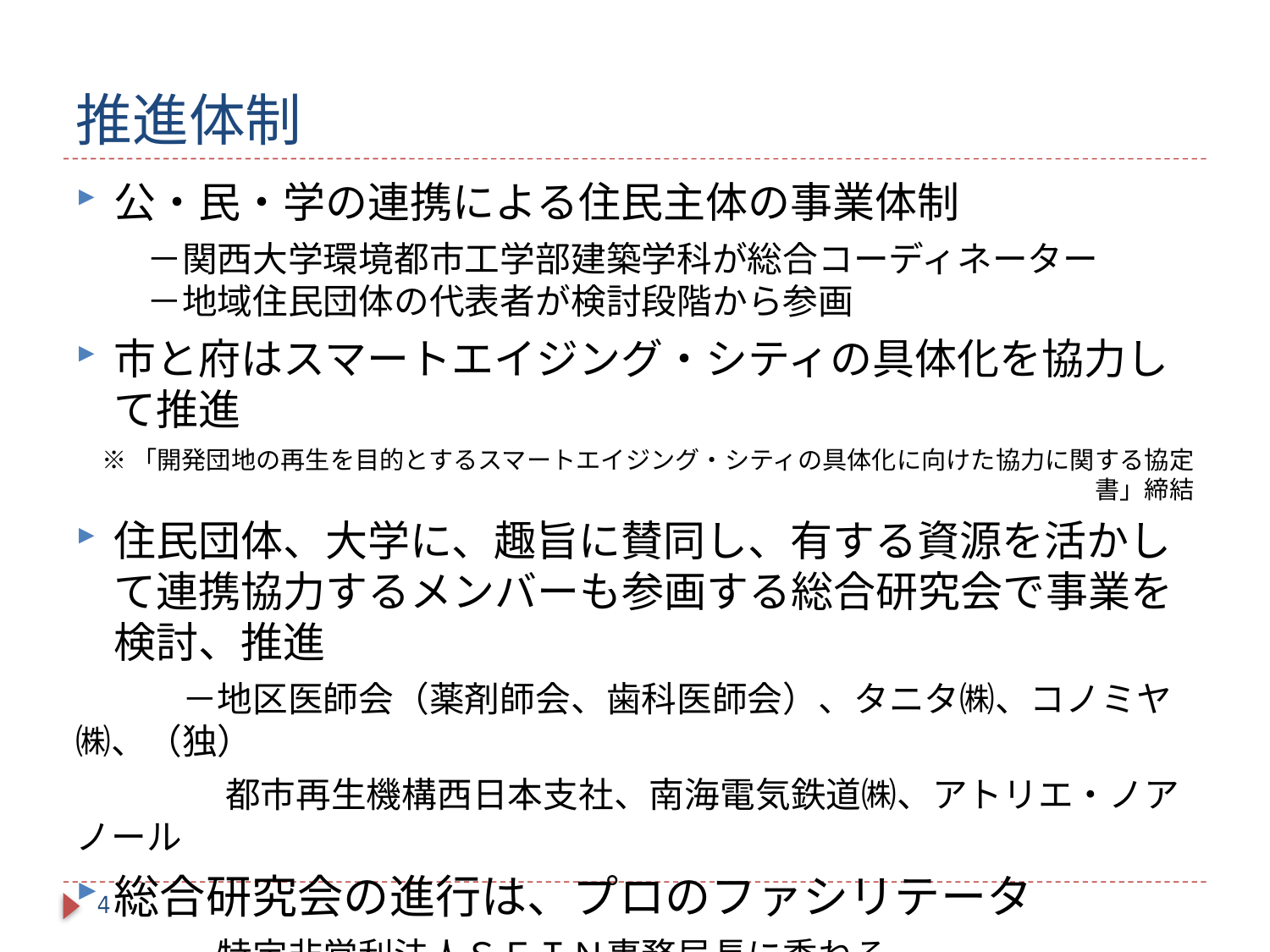

# 推進体制
公・民・学の連携による住民主体の事業体制
　　－関西大学環境都市工学部建築学科が総合コーディネーター
　　－地域住民団体の代表者が検討段階から参画
市と府はスマートエイジング・シティの具体化を協力して推進
※「開発団地の再生を目的とするスマートエイジング・シティの具体化に向けた協力に関する協定書」締結
住民団体、大学に、趣旨に賛同し、有する資源を活かして連携協力するメンバーも参画する総合研究会で事業を検討、推進
　　　－地区医師会（薬剤師会、歯科医師会）、タニタ㈱、コノミヤ㈱、（独）
　　　　 都市再生機構西日本支社、南海電気鉄道㈱、アトリエ・ノアノール
総合研究会の進行は、プロのファシリテータ
　　　－特定非営利法人ＳＥＩＮ事務局長に委ねる
具体的な事業は相応しい機関や事業者も参画したワーキンググループで立案、実施していく
4